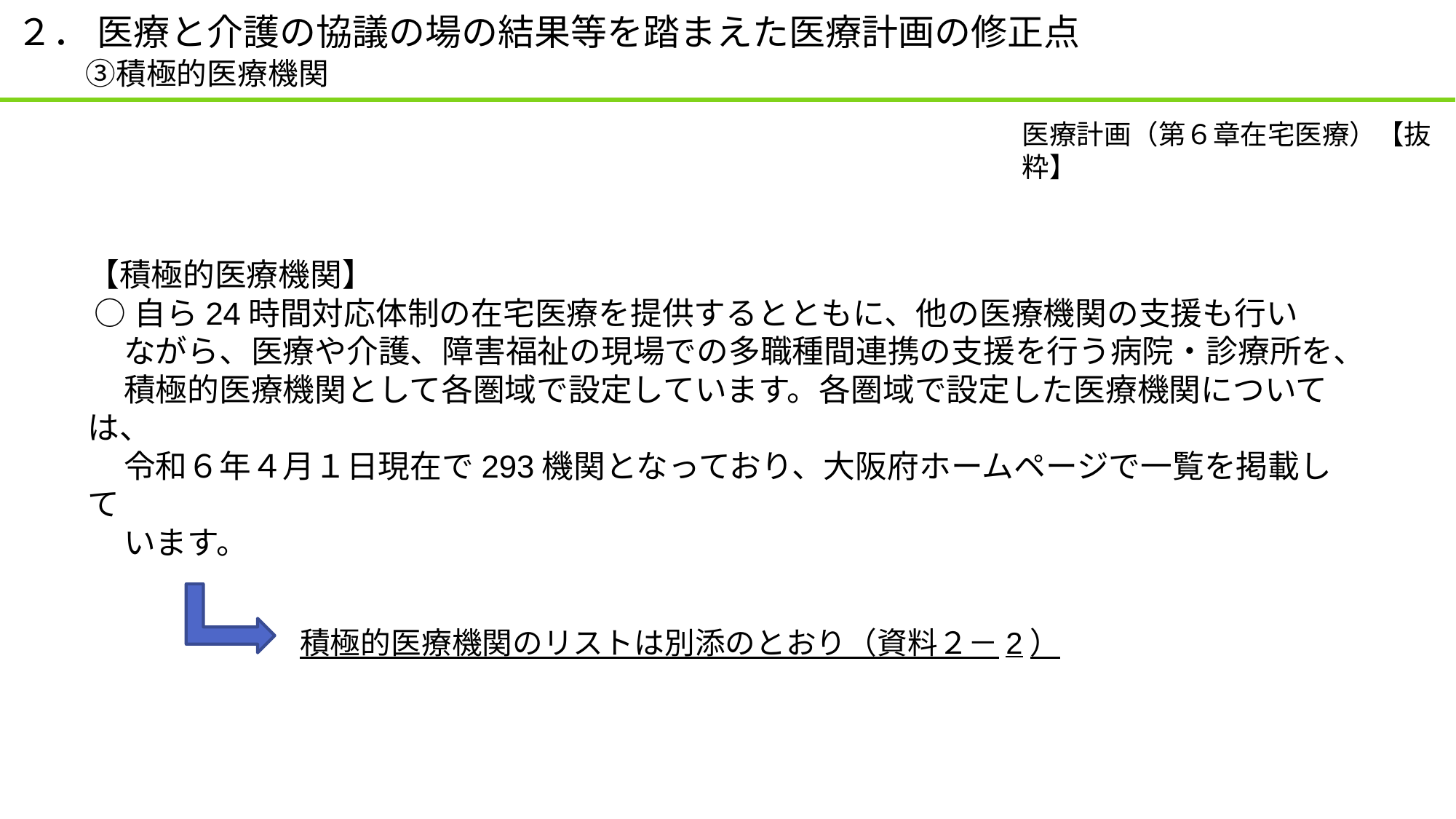

２． 医療と介護の協議の場の結果等を踏まえた医療計画の修正点
　    ③積極的医療機関
医療計画（第６章在宅医療）【抜粋】
【積極的医療機関】
 ○自ら24時間対応体制の在宅医療を提供するとともに、他の医療機関の支援も行い
    ながら、医療や介護、障害福祉の現場での多職種間連携の支援を行う病院・診療所を、
    積極的医療機関として各圏域で設定しています。各圏域で設定した医療機関については、
    令和６年４月１日現在で293機関となっており、大阪府ホームページで一覧を掲載して
    います。

積極的医療機関のリストは別添のとおり（資料２－2）